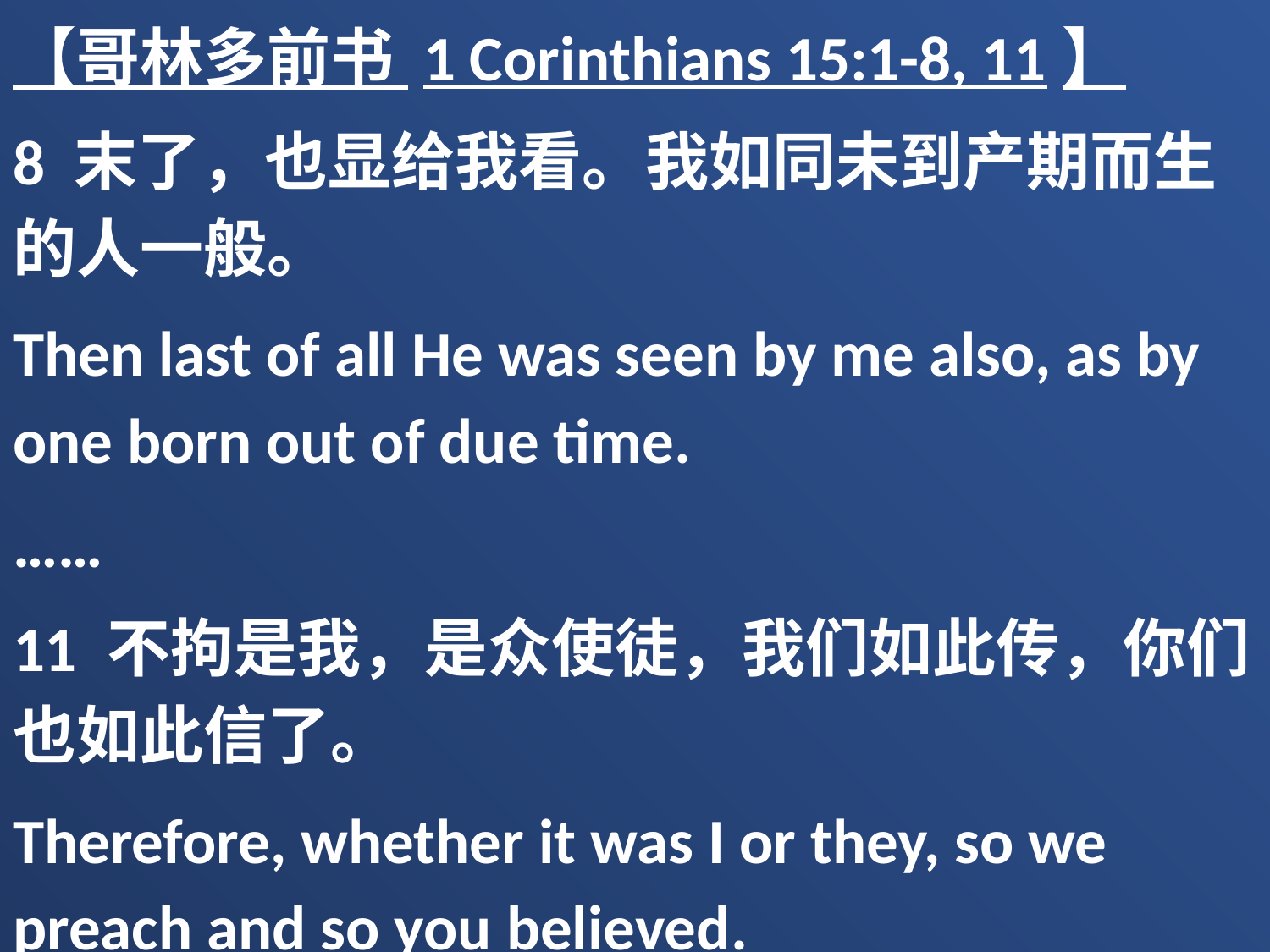

【哥林多前书 1 Corinthians 15:1-8, 11】
8 末了，也显给我看。我如同未到产期而生的人一般。
Then last of all He was seen by me also, as by one born out of due time.
……
11 不拘是我，是众使徒，我们如此传，你们也如此信了。
Therefore, whether it was I or they, so we preach and so you believed.